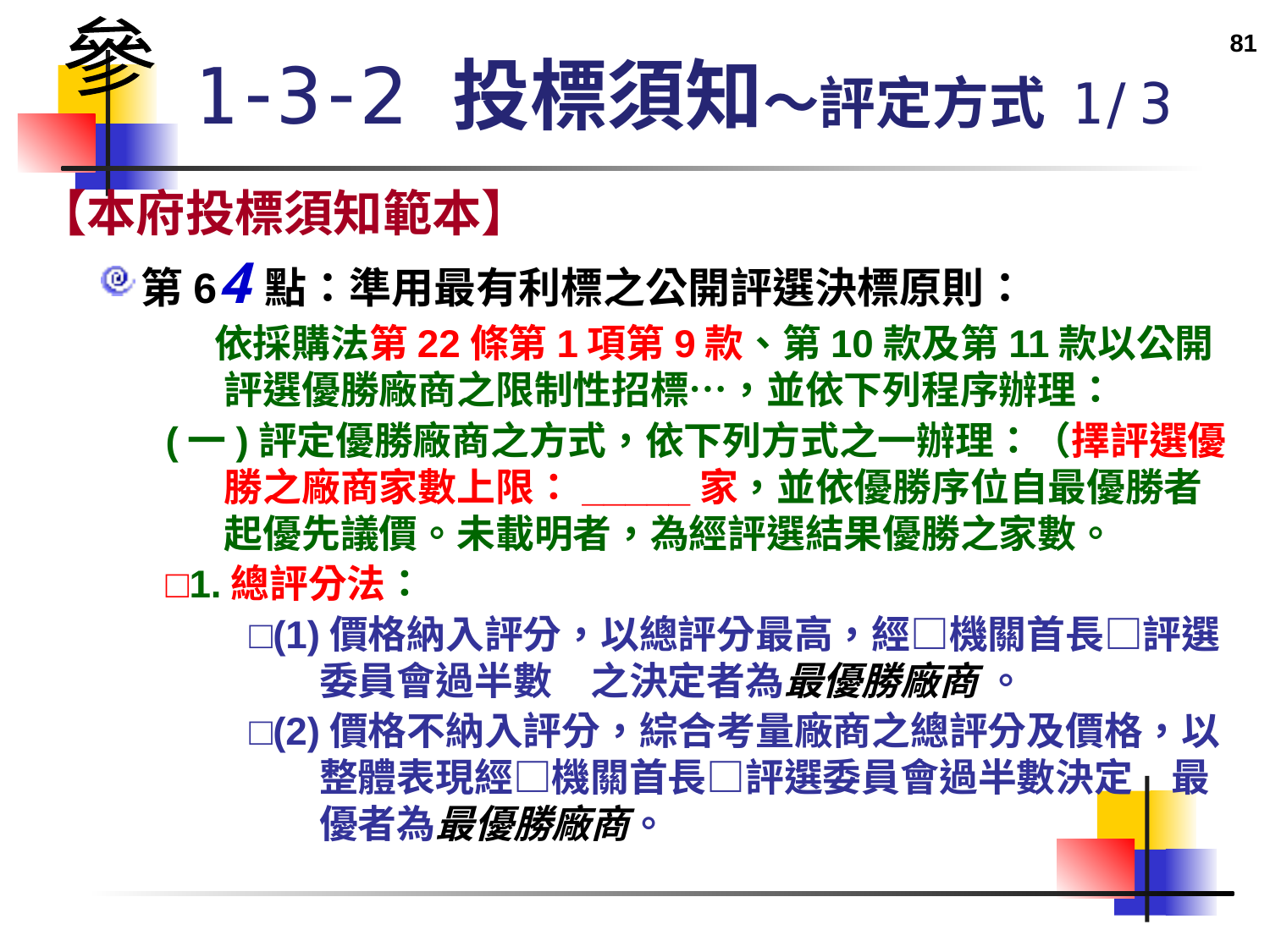

81
參
# 1-3-2 投標須知～評定方式 1/3
【本府投標須知範本】
第64點：準用最有利標之公開評選決標原則：
     依採購法第22條第1項第9款、第10款及第11款以公開評選優勝廠商之限制性招標…，並依下列程序辦理：
(一)評定優勝廠商之方式，依下列方式之一辦理：（擇評選優勝之廠商家數上限：_____家，並依優勝序位自最優勝者起優先議價。未載明者，為經評選結果優勝之家數。
□1.總評分法：
□(1)價格納入評分，以總評分最高，經□機關首長□評選委員會過半數　之決定者為最優勝廠商 。
□(2)價格不納入評分，綜合考量廠商之總評分及價格，以整體表現經□機關首長□評選委員會過半數決定　最優者為最優勝廠商。